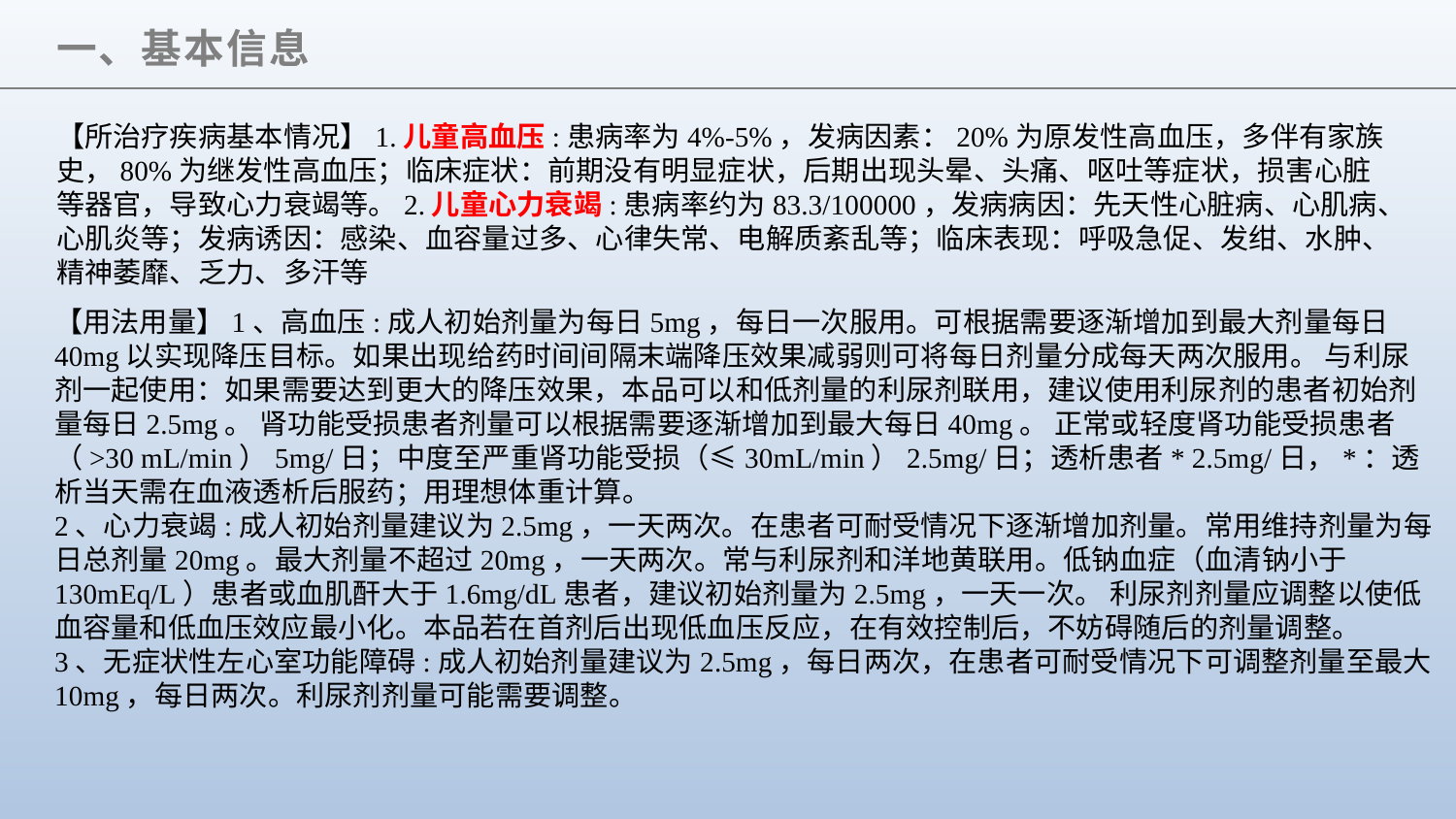

一、基本信息

【所治疗疾病基本情况】1.儿童高血压:患病率为4%-5%，发病因素：20%为原发性高血压，多伴有家族史，80%为继发性高血压；临床症状：前期没有明显症状，后期出现头晕、头痛、呕吐等症状，损害心脏等器官，导致心力衰竭等。2.儿童心力衰竭:患病率约为83.3/100000，发病病因：先天性心脏病、心肌病、心肌炎等；发病诱因：感染、血容量过多、心律失常、电解质紊乱等；临床表现：呼吸急促、发绀、水肿、精神萎靡、乏力、多汗等
【用法用量】1、高血压:成人初始剂量为每日5mg，每日一次服用。可根据需要逐渐增加到最大剂量每日40mg以实现降压目标。如果出现给药时间间隔末端降压效果减弱则可将每日剂量分成每天两次服用。 与利尿剂一起使用：如果需要达到更大的降压效果，本品可以和低剂量的利尿剂联用，建议使用利尿剂的患者初始剂量每日2.5mg。 肾功能受损患者剂量可以根据需要逐渐增加到最大每日40mg。 正常或轻度肾功能受损患者（>30 mL/min）5mg/日；中度至严重肾功能受损（≤30mL/min）2.5mg/日；透析患者* 2.5mg/日，*：透析当天需在血液透析后服药；用理想体重计算。
2、心力衰竭:成人初始剂量建议为2.5mg，一天两次。在患者可耐受情况下逐渐增加剂量。常用维持剂量为每日总剂量20mg。最大剂量不超过20mg，一天两次。常与利尿剂和洋地黄联用。低钠血症（血清钠小于130mEq/L）患者或血肌酐大于1.6mg/dL患者，建议初始剂量为2.5mg，一天一次。 利尿剂剂量应调整以使低血容量和低血压效应最小化。本品若在首剂后出现低血压反应，在有效控制后，不妨碍随后的剂量调整。
3、无症状性左心室功能障碍:成人初始剂量建议为2.5mg，每日两次，在患者可耐受情况下可调整剂量至最大10mg，每日两次。利尿剂剂量可能需要调整。